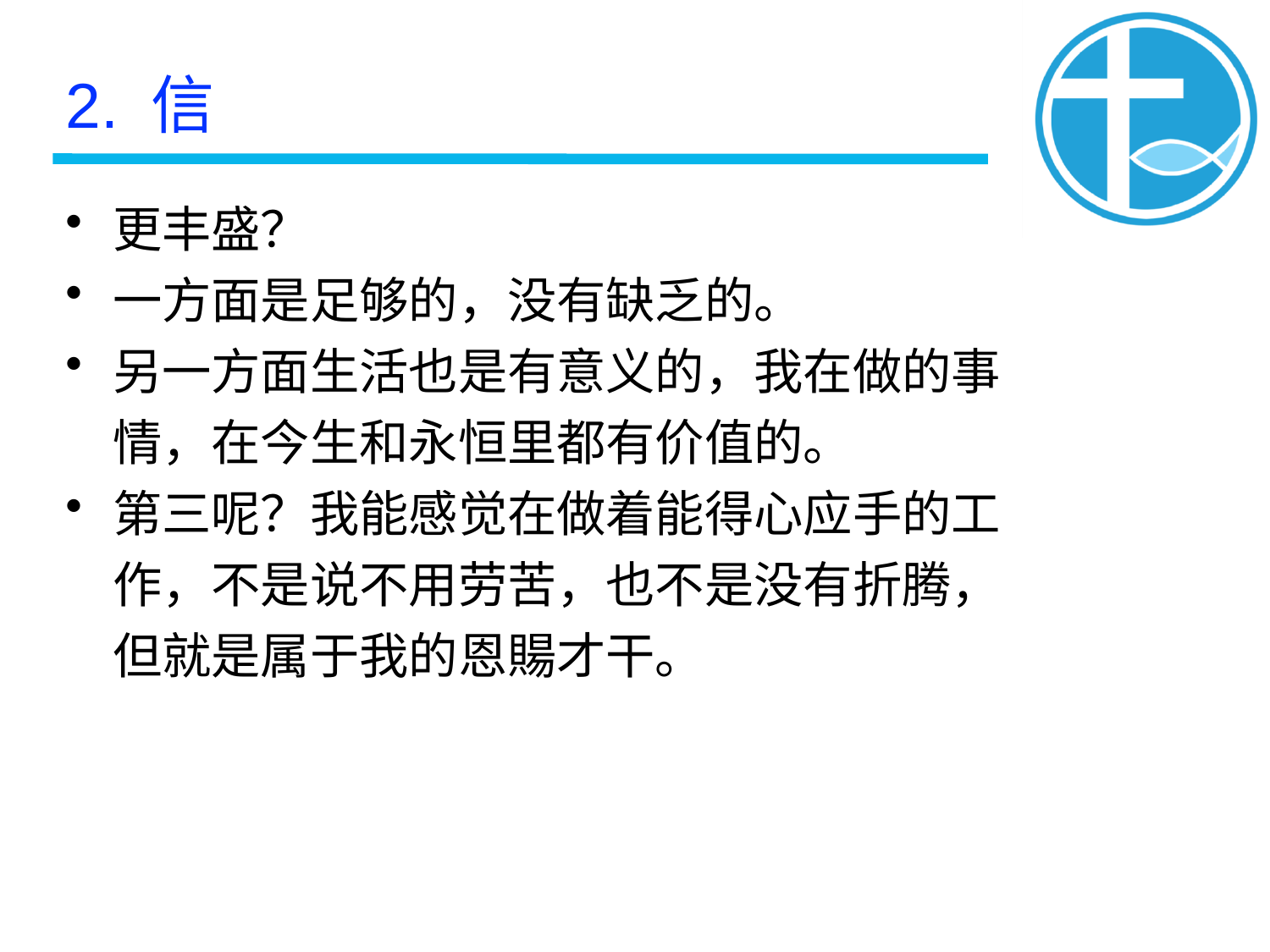

2. 信
更丰盛？
一方面是足够的，没有缺乏的。
另一方面生活也是有意义的，我在做的事情，在今生和永恒里都有价值的。
第三呢？我能感觉在做着能得心应手的工作，不是说不用劳苦，也不是没有折腾，但就是属于我的恩𧶽才干。